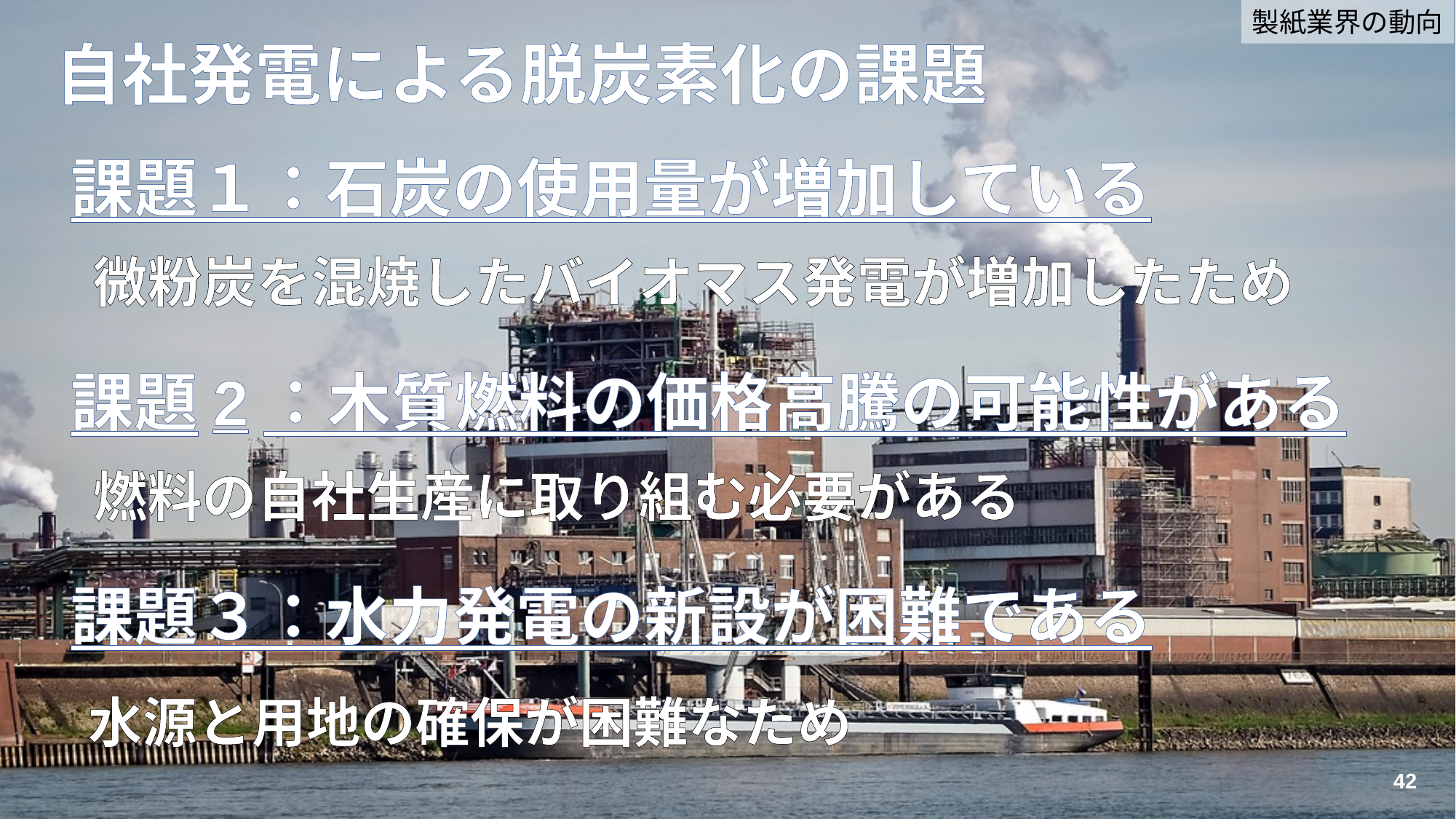

製紙業界の動向
自社発電による脱炭素化の課題
課題１：石炭の使用量が増加している
微粉炭を混焼したバイオマス発電が増加したため
課題2：木質燃料の価格高騰の可能性がある
燃料の自社生産に取り組む必要がある
課題３：水力発電の新設が困難である
水源と用地の確保が困難なため
42